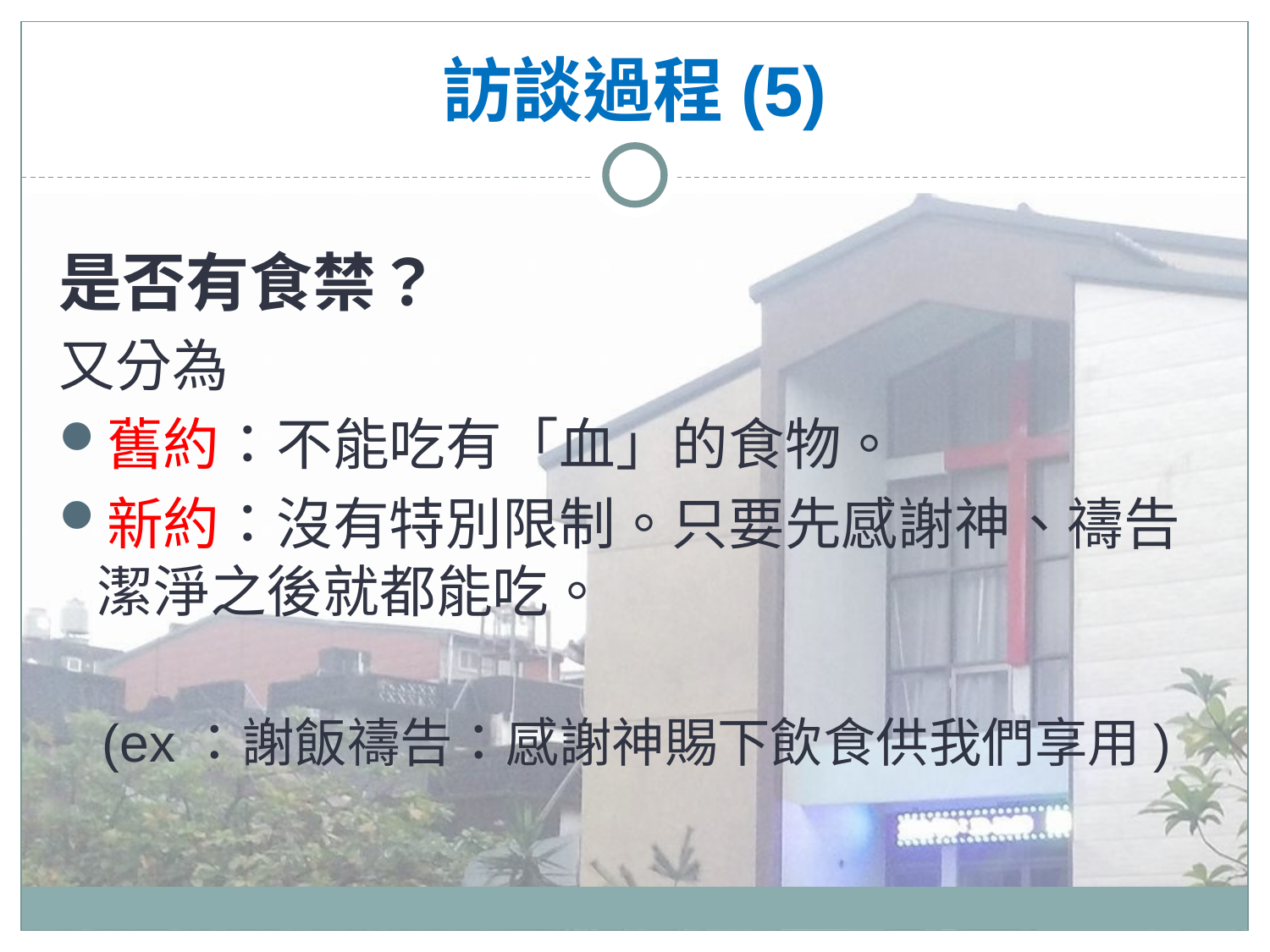

# 訪談過程(5)
是否有食禁？
又分為
舊約：不能吃有「血」的食物。
新約：沒有特別限制。只要先感謝神、禱告潔淨之後就都能吃。

(ex：謝飯禱告：感謝神賜下飲食供我們享用)